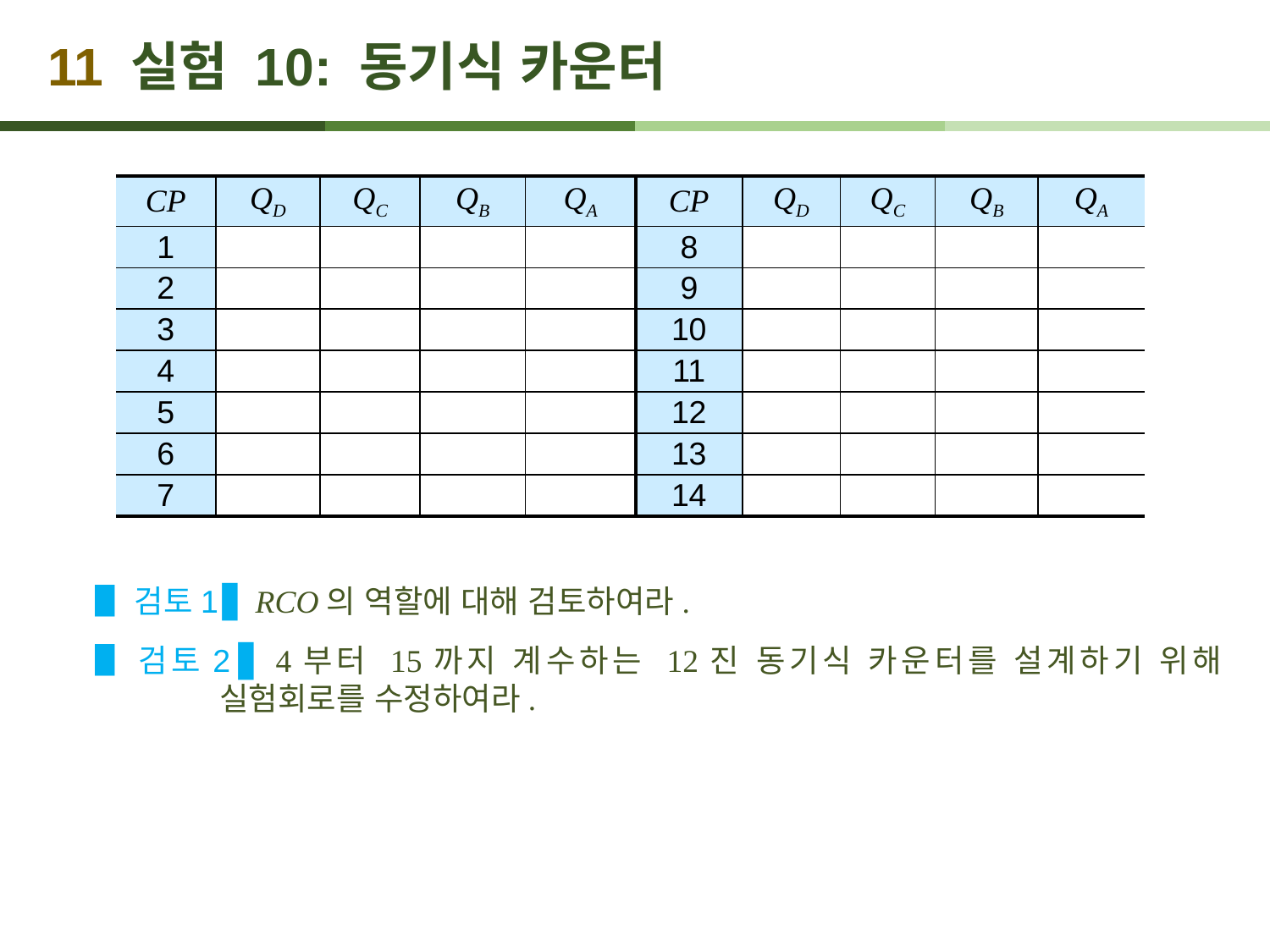

# 11 실험 10: 동기식 카운터
| CP | QD | QC | QB | QA | CP | QD | QC | QB | QA |
| --- | --- | --- | --- | --- | --- | --- | --- | --- | --- |
| 1 |  |  |  |  | 8 |  |  |  |  |
| 2 |  |  |  |  | 9 |  |  |  |  |
| 3 |  |  |  |  | 10 |  |  |  |  |
| 4 |  |  |  |  | 11 |  |  |  |  |
| 5 |  |  |  |  | 12 |  |  |  |  |
| 6 |  |  |  |  | 13 |  |  |  |  |
| 7 |  |  |  |  | 14 |  |  |  |  |
▋검토1 ▋ RCO의 역할에 대해 검토하여라.
▋검토2 ▋ 4부터 15까지 계수하는 12진 동기식 카운터를 설계하기 위해 실험회로를 수정하여라.